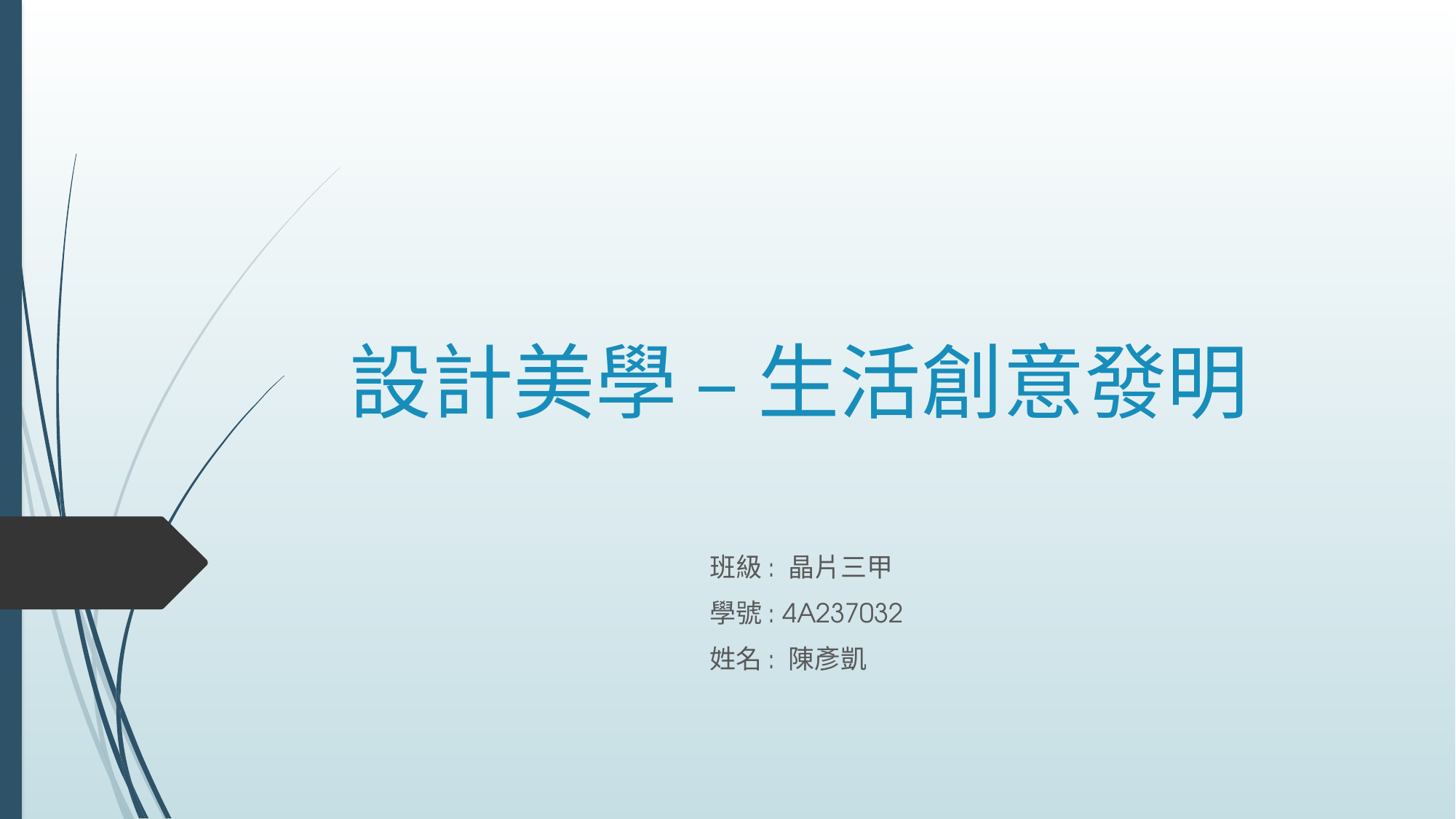

# 設計美學 – 生活創意發明
班級: 晶片三甲
學號: 4A237032
姓名: 陳彥凱